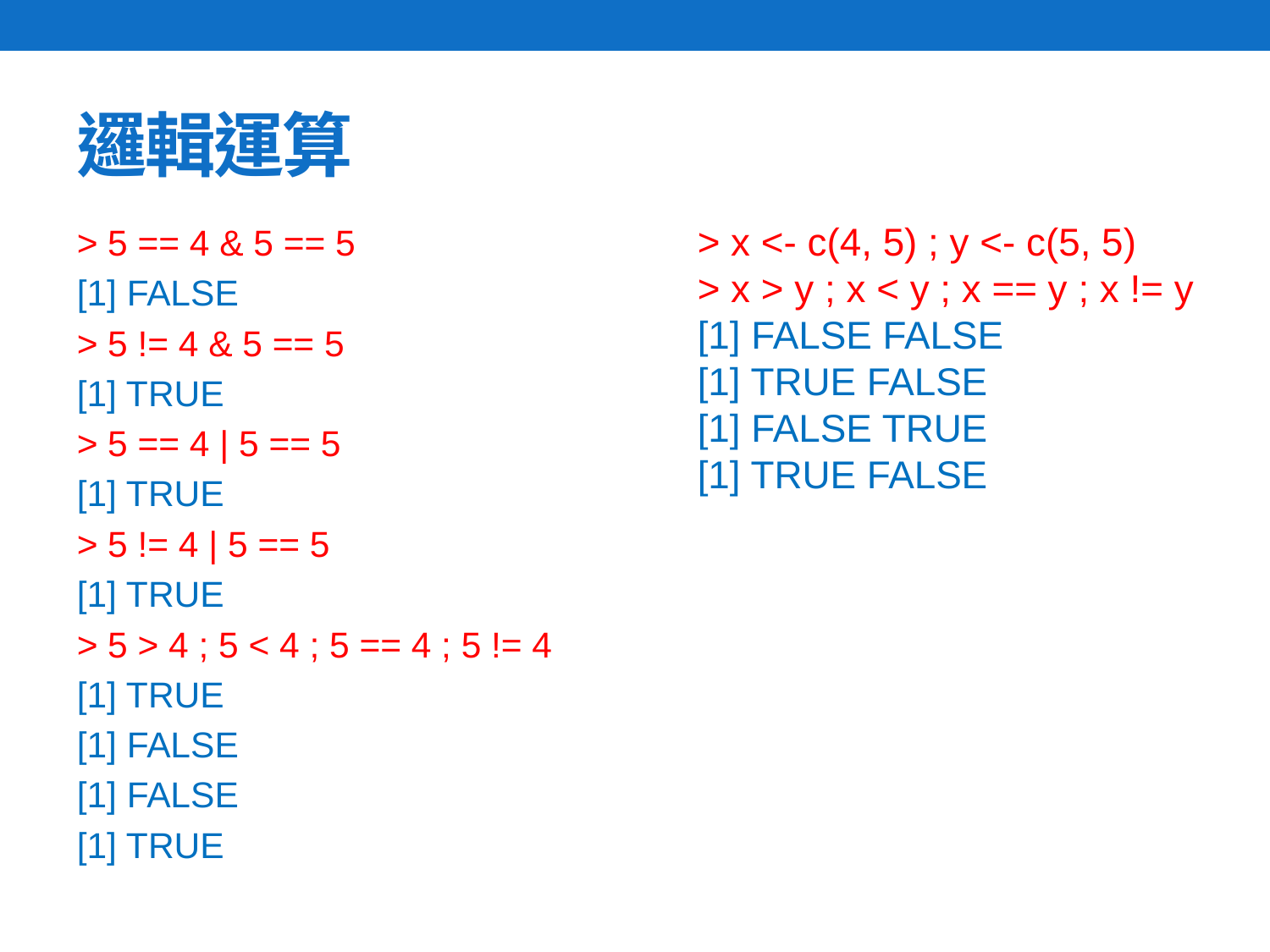

# 邏輯運算
> x <- c(4, 5) ; y <- c(5, 5)
> x > y ; x < y ; x == y ; x != y
[1] FALSE FALSE
[1] TRUE FALSE
[1] FALSE TRUE
[1] TRUE FALSE

> 5 == 4 & 5 == 5
[1] FALSE
> 5 != 4 & 5 == 5
[1] TRUE
> 5 == 4 | 5 == 5
[1] TRUE
> 5 != 4 | 5 == 5
[1] TRUE
> 5 > 4 ; 5 < 4 ; 5 == 4 ; 5 != 4
[1] TRUE
[1] FALSE
[1] FALSE
[1] TRUE